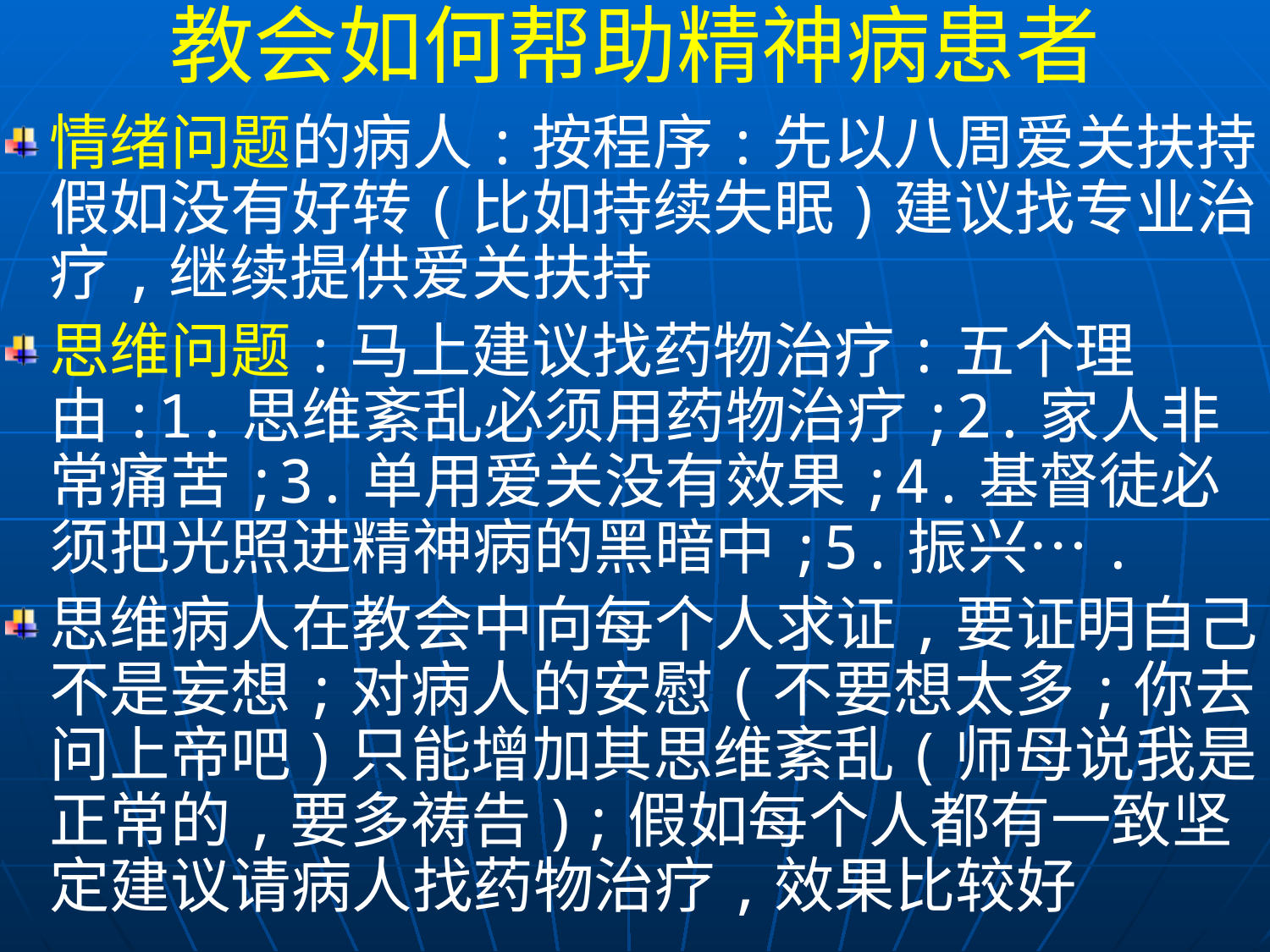

教会如何帮助精神病患者
情绪问题的病人:按程序:先以八周爱关扶持,假如没有好转(比如持续失眠)建议找专业治疗,继续提供爱关扶持
思维问题:马上建议找药物治疗:五个理由:1.思维紊乱必须用药物治疗;2.家人非常痛苦;3.单用爱关没有效果;4.基督徒必须把光照进精神病的黑暗中;5.振兴….
思维病人在教会中向每个人求证,要证明自己不是妄想;对病人的安慰(不要想太多;你去问上帝吧)只能增加其思维紊乱(师母说我是正常的,要多祷告);假如每个人都有一致坚定建议请病人找药物治疗,效果比较好